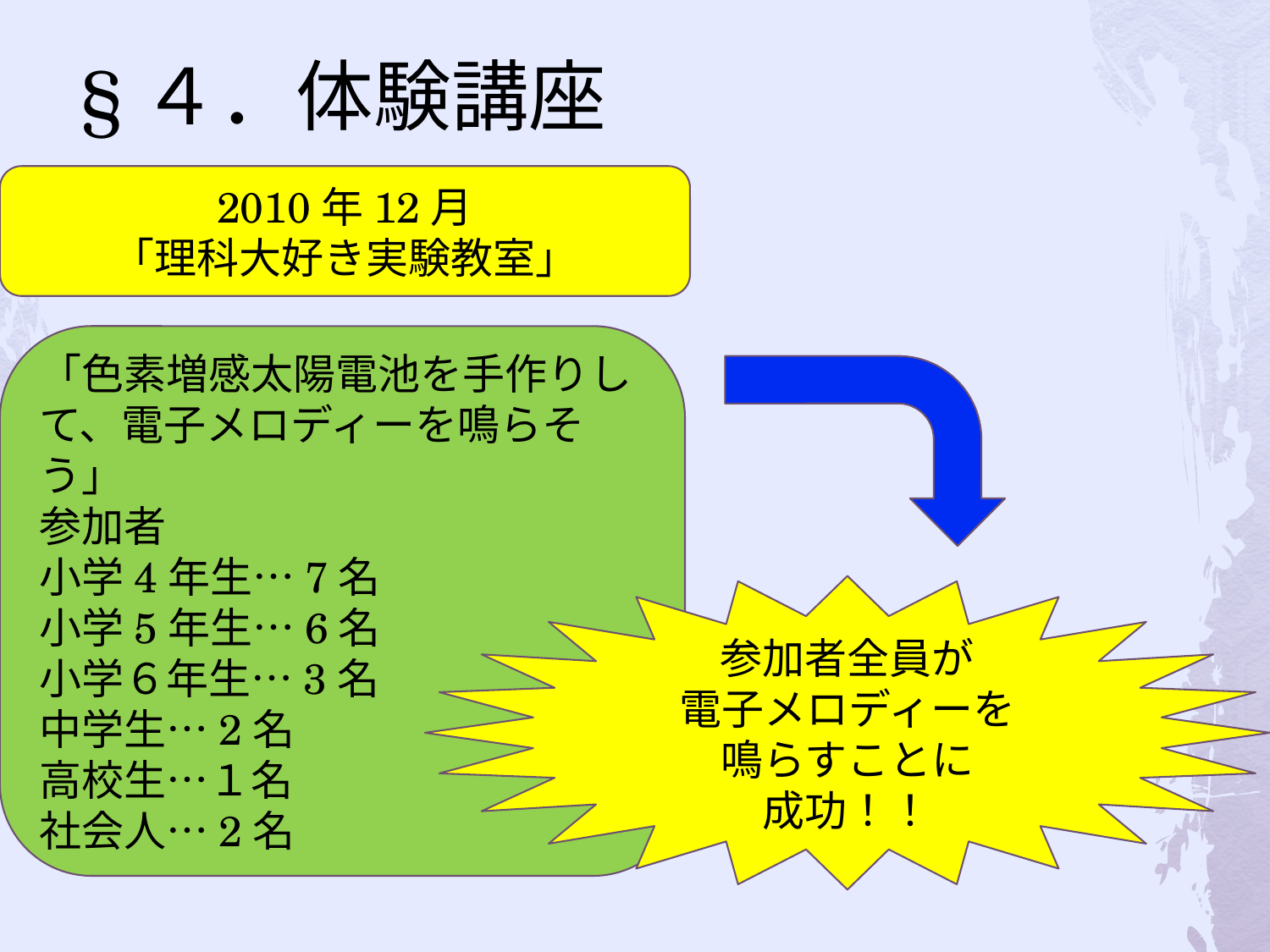

# §４．体験講座
2010年12月
「理科大好き実験教室」

「色素増感太陽電池を手作りして、電子メロディーを鳴らそう」
参加者
小学4年生…7名
小学5年生…6名
小学６年生…3名
中学生…2名
高校生…１名
社会人…2名
参加者全員が
電子メロディーを
鳴らすことに
成功！！